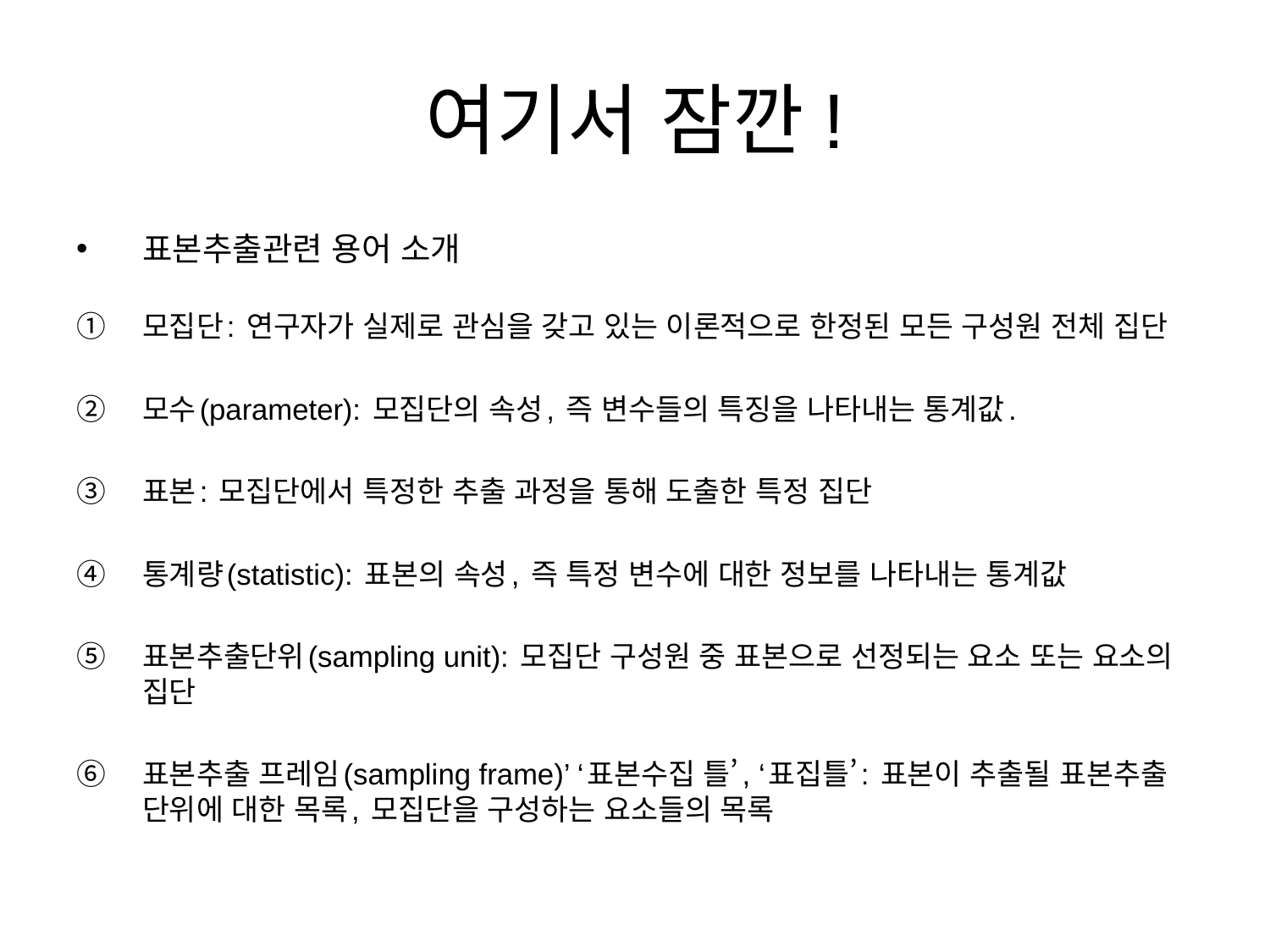

# 여기서 잠깐!
표본추출관련 용어 소개

모집단: 연구자가 실제로 관심을 갖고 있는 이론적으로 한정된 모든 구성원 전체 집단

모수(parameter): 모집단의 속성, 즉 변수들의 특징을 나타내는 통계값.

표본: 모집단에서 특정한 추출 과정을 통해 도출한 특정 집단

통계량(statistic): 표본의 속성, 즉 특정 변수에 대한 정보를 나타내는 통계값

표본추출단위(sampling unit): 모집단 구성원 중 표본으로 선정되는 요소 또는 요소의 집단

표본추출 프레임(sampling frame)’ ‘표본수집 틀’, ‘표집틀’: 표본이 추출될 표본추출 단위에 대한 목록, 모집단을 구성하는 요소들의 목록